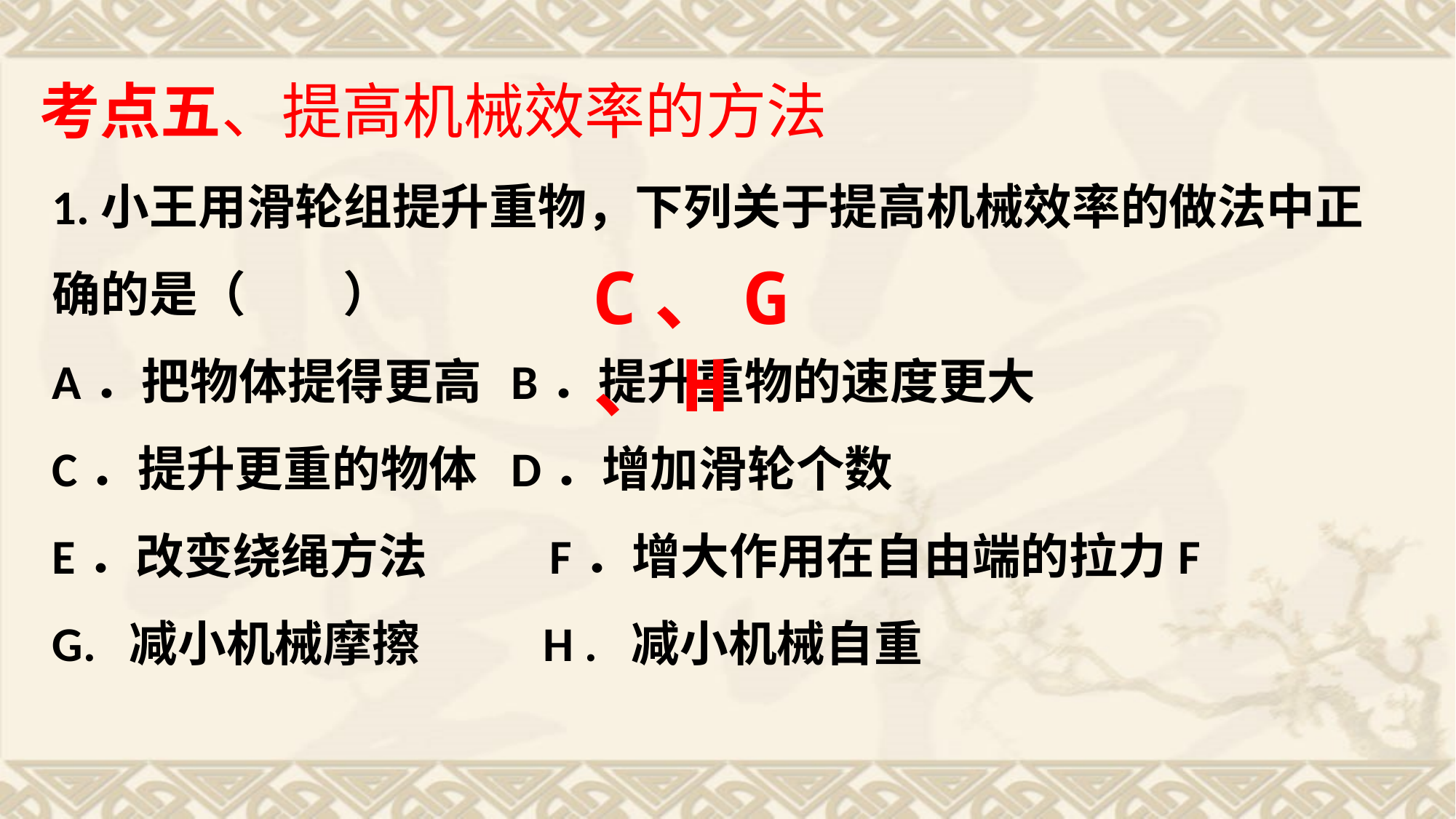

考点五、提高机械效率的方法
1.小王用滑轮组提升重物，下列关于提高机械效率的做法中正确的是（　　）
A．把物体提得更高	 B．提升重物的速度更大
C．提升更重的物体	 D．增加滑轮个数
E．改变绕绳方法          F．增大作用在自由端的拉力F
G.  减小机械摩擦          H .  减小机械自重
C、G、H